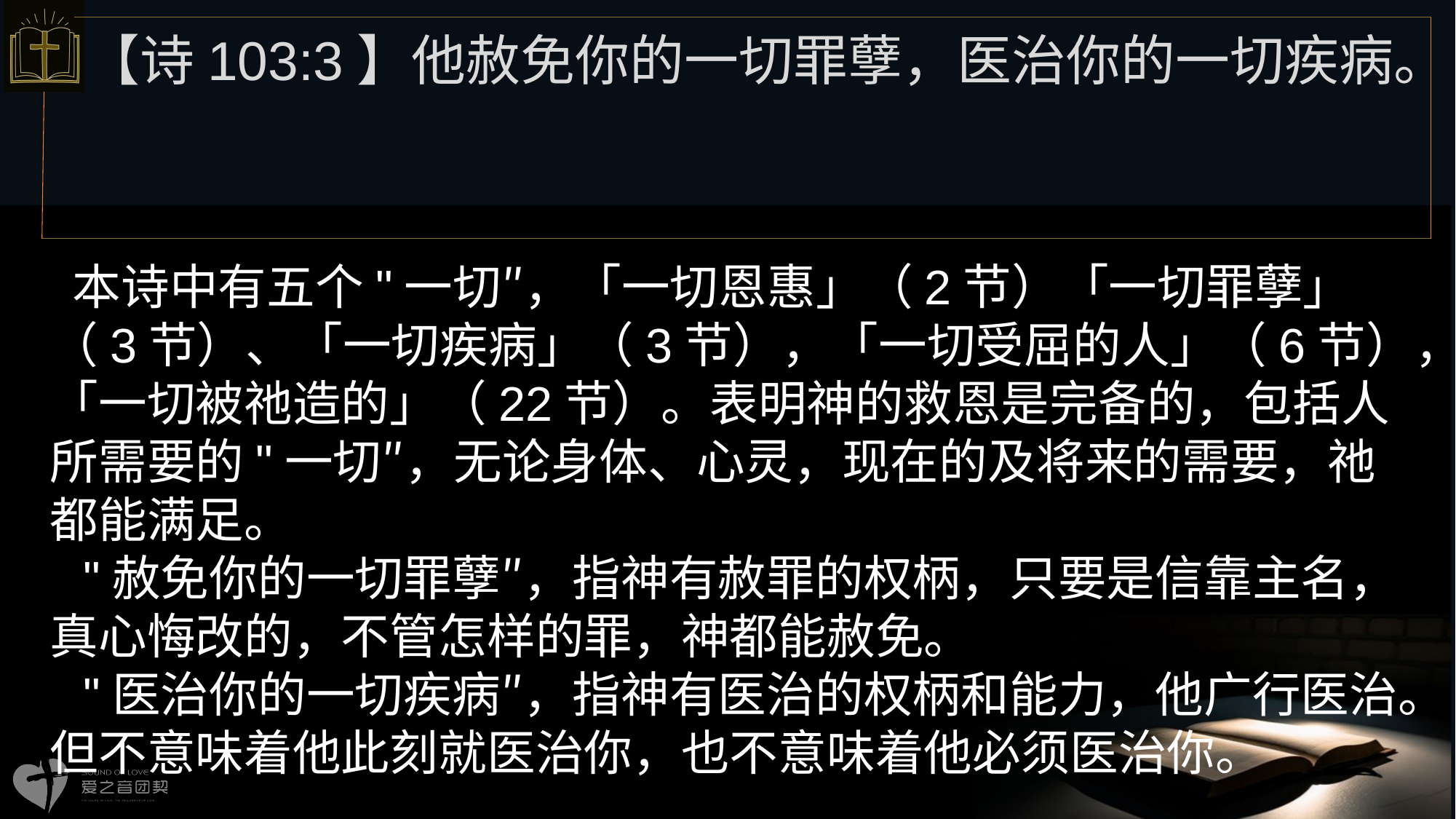

【诗103:3】他赦免你的一切罪孽，医治你的一切疾病。
# 本诗中有五个"一切″，「一切恩惠」（2节）「一切罪孽」（3节）、「一切疾病」（3节），「一切受屈的人」（6节），「一切被祂造的」（22节）。表明神的救恩是完备的，包括人所需要的"一切″，无论身体、心灵，现在的及将来的需要，祂都能满足。 "赦免你的一切罪孽″，指神有赦罪的权柄，只要是信靠主名，真心悔改的，不管怎样的罪，神都能赦免。 "医治你的一切疾病″，指神有医治的权柄和能力，他广行医治。但不意味着他此刻就医治你，也不意味着他必须医治你。